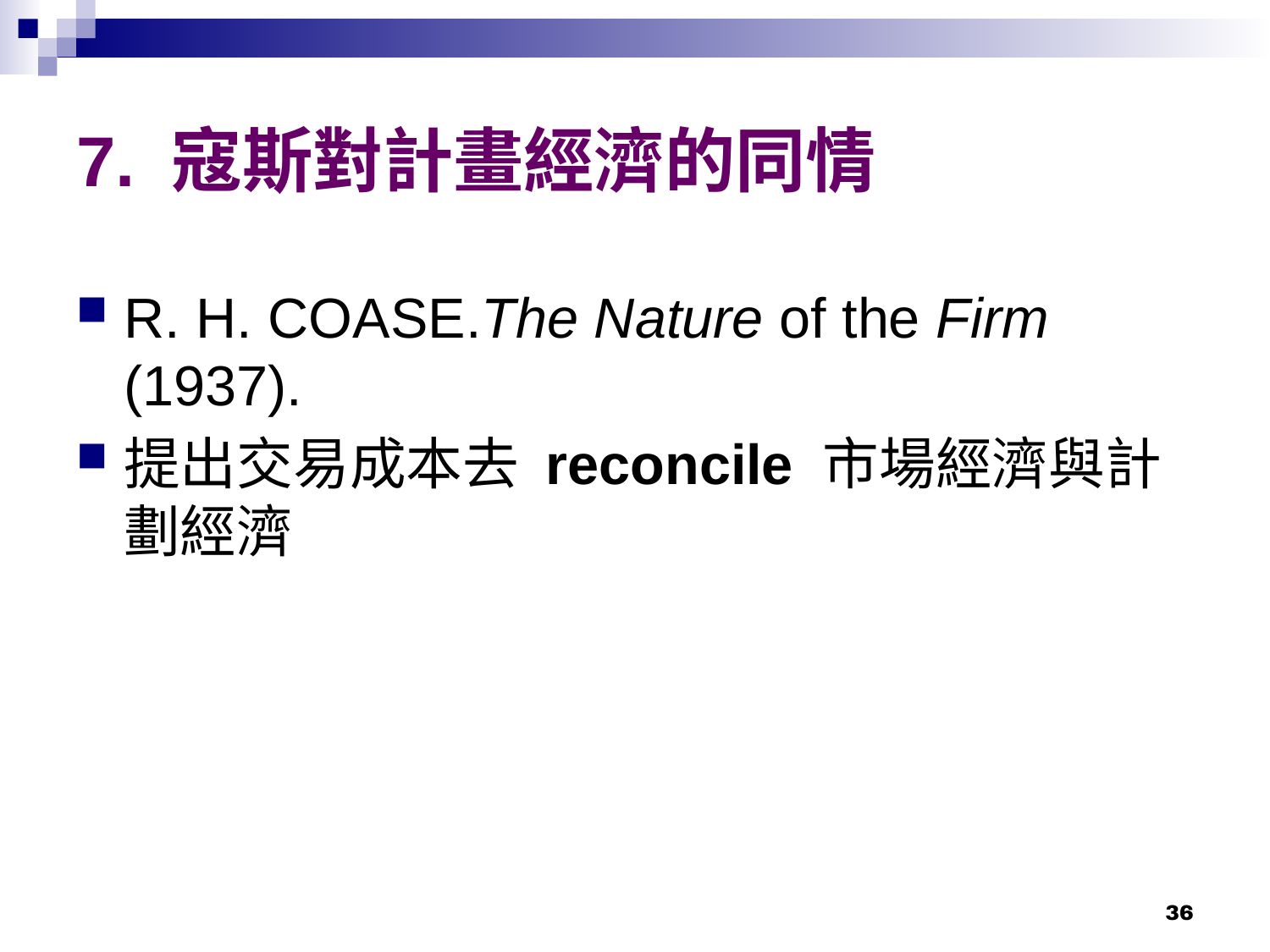

# 7. 寇斯對計畫經濟的同情
R. H. COASE.The Nature of the Firm (1937).
提出交易成本去 reconcile 市場經濟與計劃經濟
36